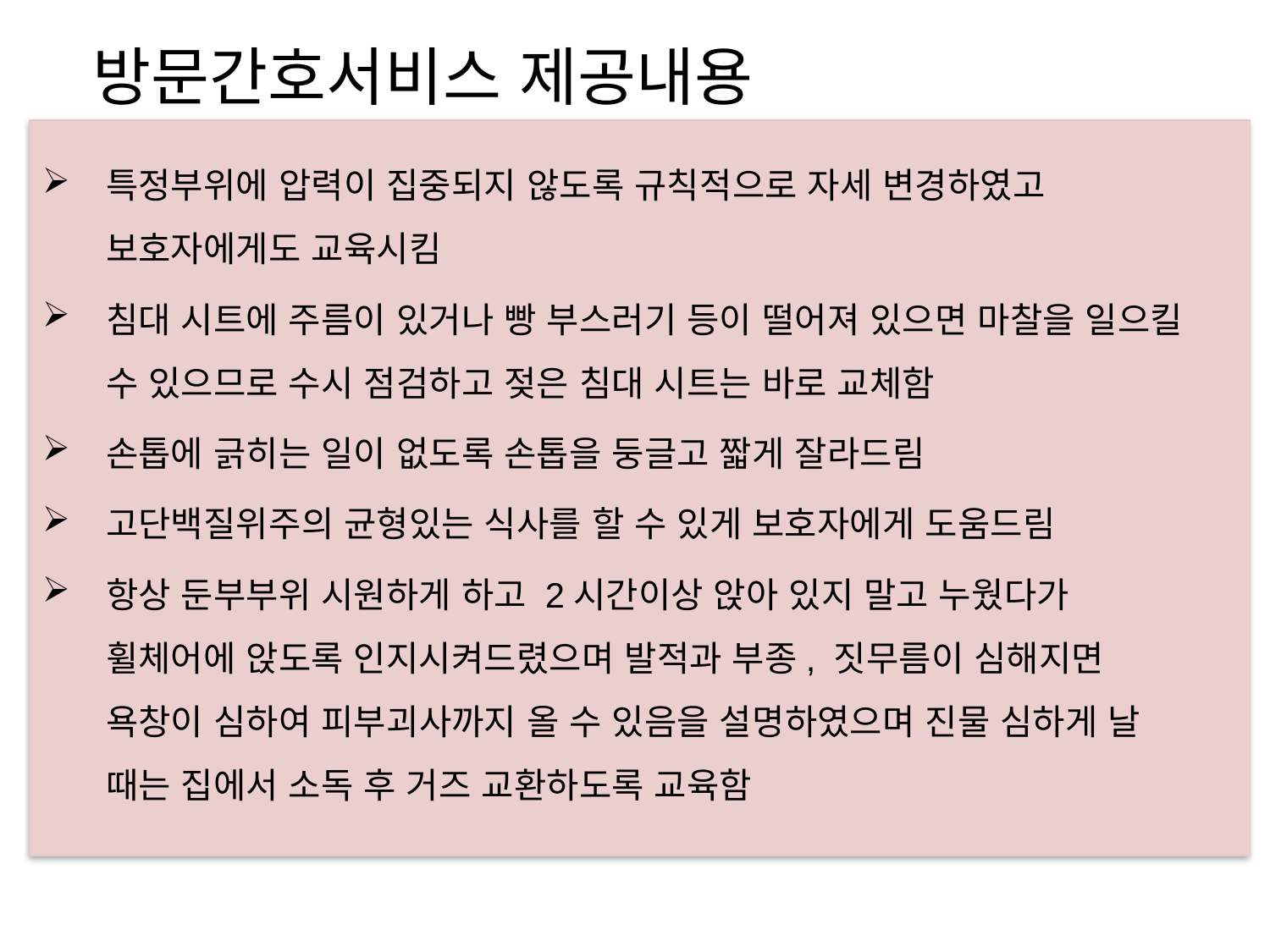

방문간호서비스 제공내용

특정부위에 압력이 집중되지 않도록 규칙적으로 자세 변경하였고 보호자에게도 교육시킴
침대 시트에 주름이 있거나 빵 부스러기 등이 떨어져 있으면 마찰을 일으킬 수 있으므로 수시 점검하고 젖은 침대 시트는 바로 교체함
손톱에 긁히는 일이 없도록 손톱을 둥글고 짧게 잘라드림
고단백질위주의 균형있는 식사를 할 수 있게 보호자에게 도움드림
항상 둔부부위 시원하게 하고 2시간이상 앉아 있지 말고 누웠다가 휠체어에 앉도록 인지시켜드렸으며 발적과 부종, 짓무름이 심해지면 욕창이 심하여 피부괴사까지 올 수 있음을 설명하였으며 진물 심하게 날 때는 집에서 소독 후 거즈 교환하도록 교육함